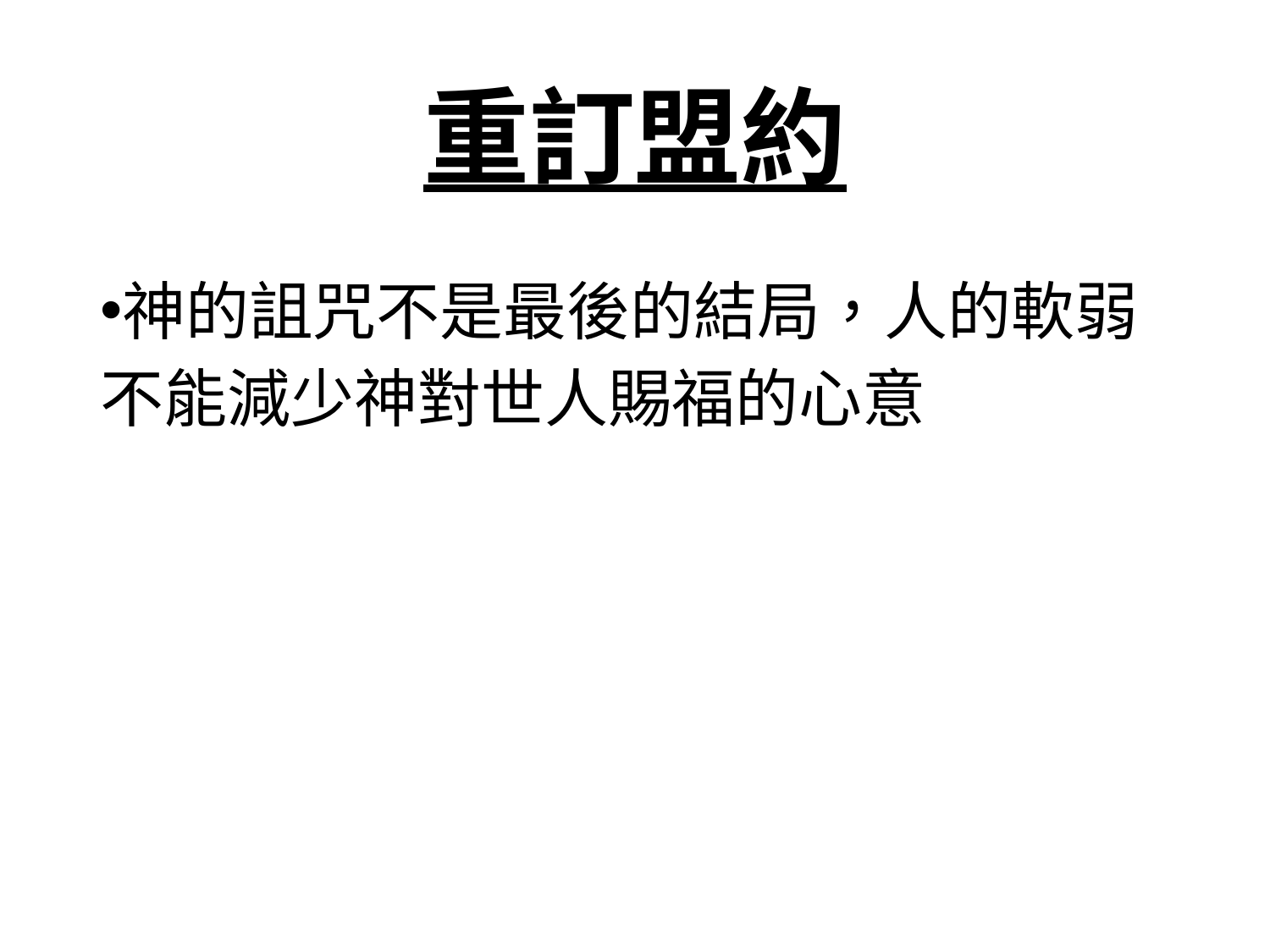

# 重訂盟約
神的詛咒不是最後的結局，人的軟弱不能減少神對世人賜福的心意